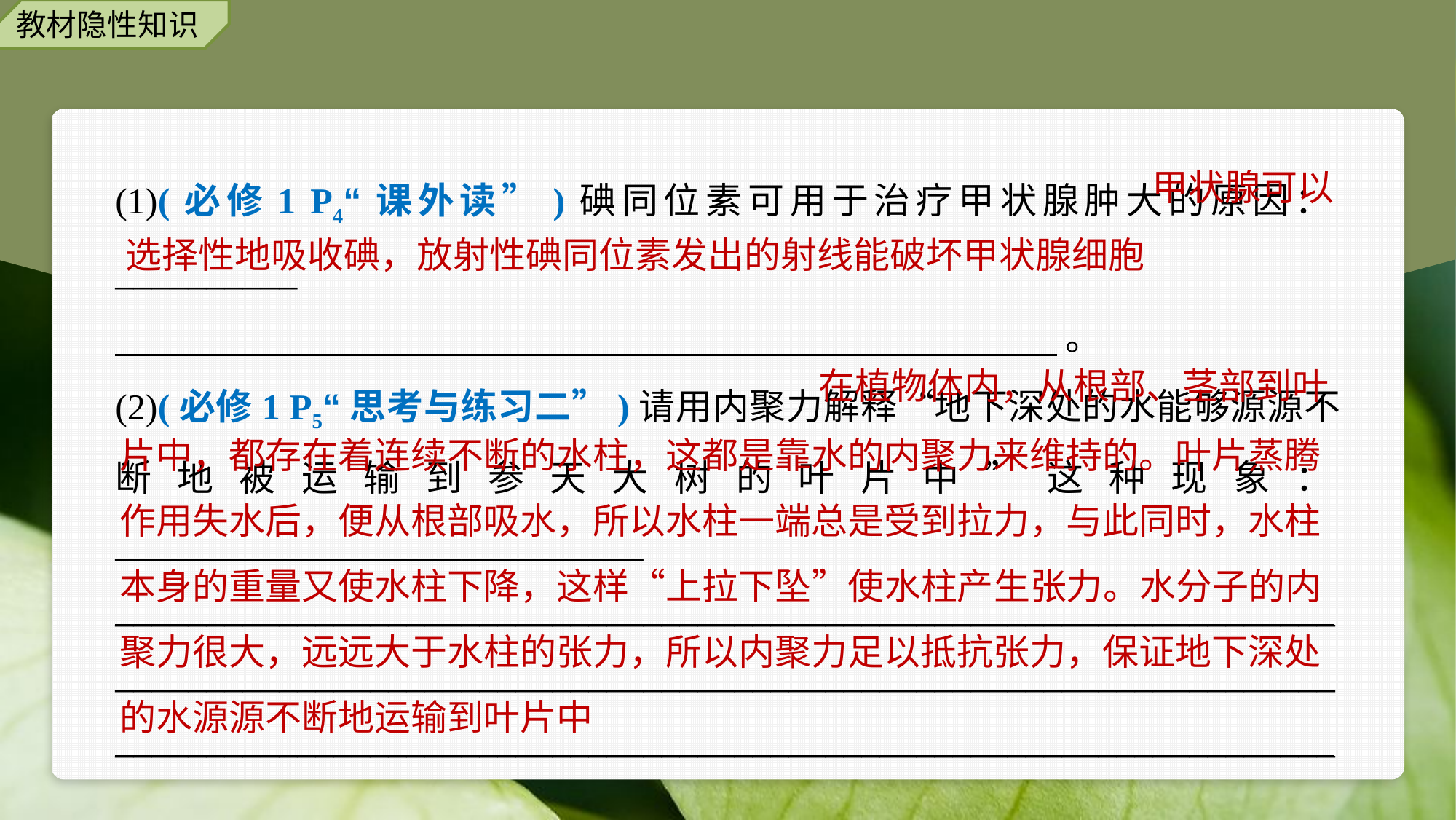

(1)(必修1 P4“课外读”)碘同位素可用于治疗甲状腺肿大的原因：__________
                                                                                                                   。
(2)(必修1 P5“思考与练习二”)请用内聚力解释“地下深处的水能够源源不断地被运输到参天大树的叶片中”这种现象：_____________________________
_______________________________________________________________________________________________________________________________________________________________________________________________________________________________________________________________________________________________________。
甲状腺可以
选择性地吸收碘，放射性碘同位素发出的射线能破坏甲状腺细胞
在植物体内，从根部、茎部到叶
片中，都存在着连续不断的水柱，这都是靠水的内聚力来维持的。叶片蒸腾作用失水后，便从根部吸水，所以水柱一端总是受到拉力，与此同时，水柱本身的重量又使水柱下降，这样“上拉下坠”使水柱产生张力。水分子的内聚力很大，远远大于水柱的张力，所以内聚力足以抵抗张力，保证地下深处的水源源不断地运输到叶片中